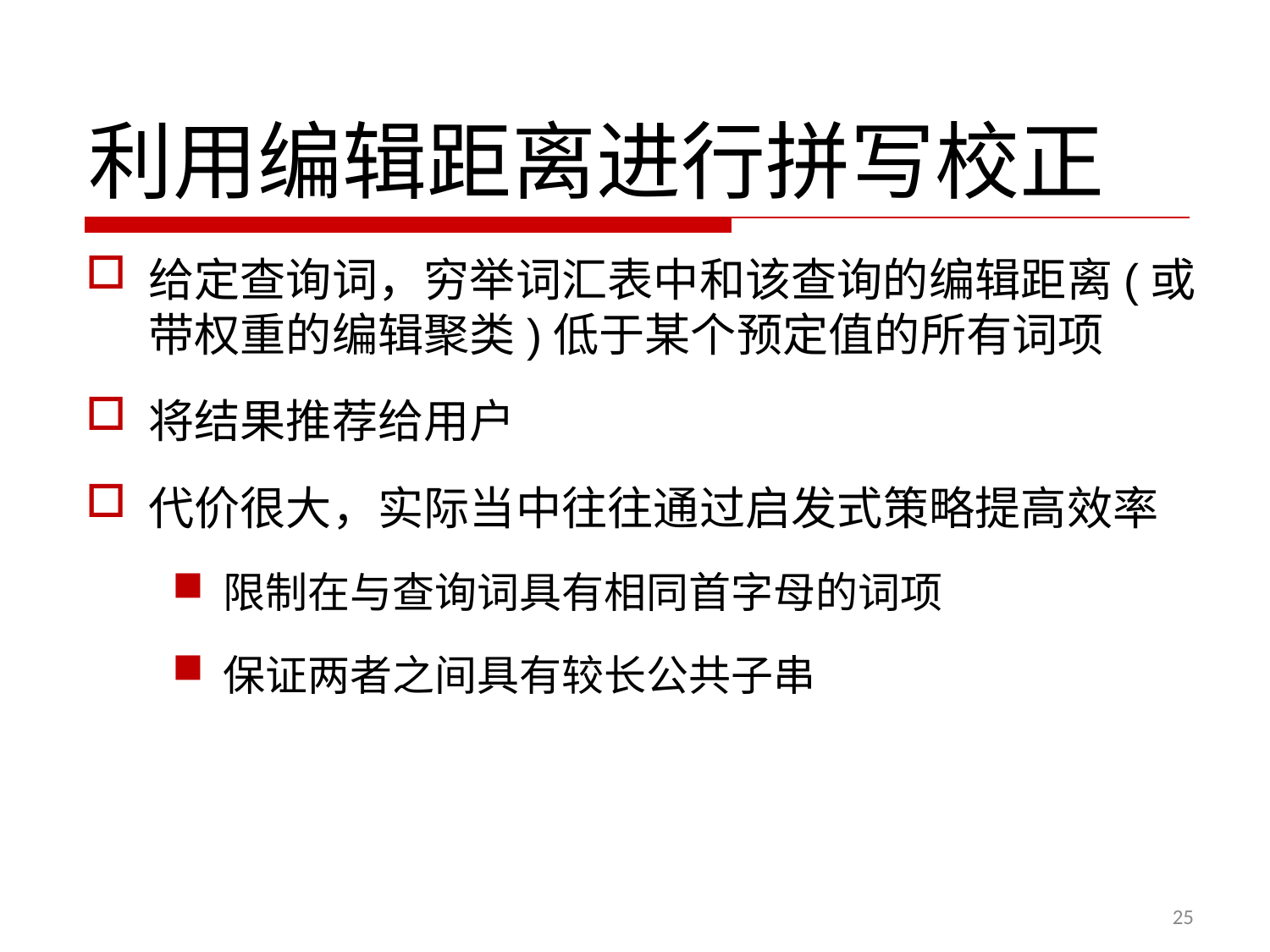

利用编辑距离进行拼写校正
给定查询词，穷举词汇表中和该查询的编辑距离(或带权重的编辑聚类)低于某个预定值的所有词项
将结果推荐给用户
代价很大，实际当中往往通过启发式策略提高效率
限制在与查询词具有相同首字母的词项
保证两者之间具有较长公共子串
25